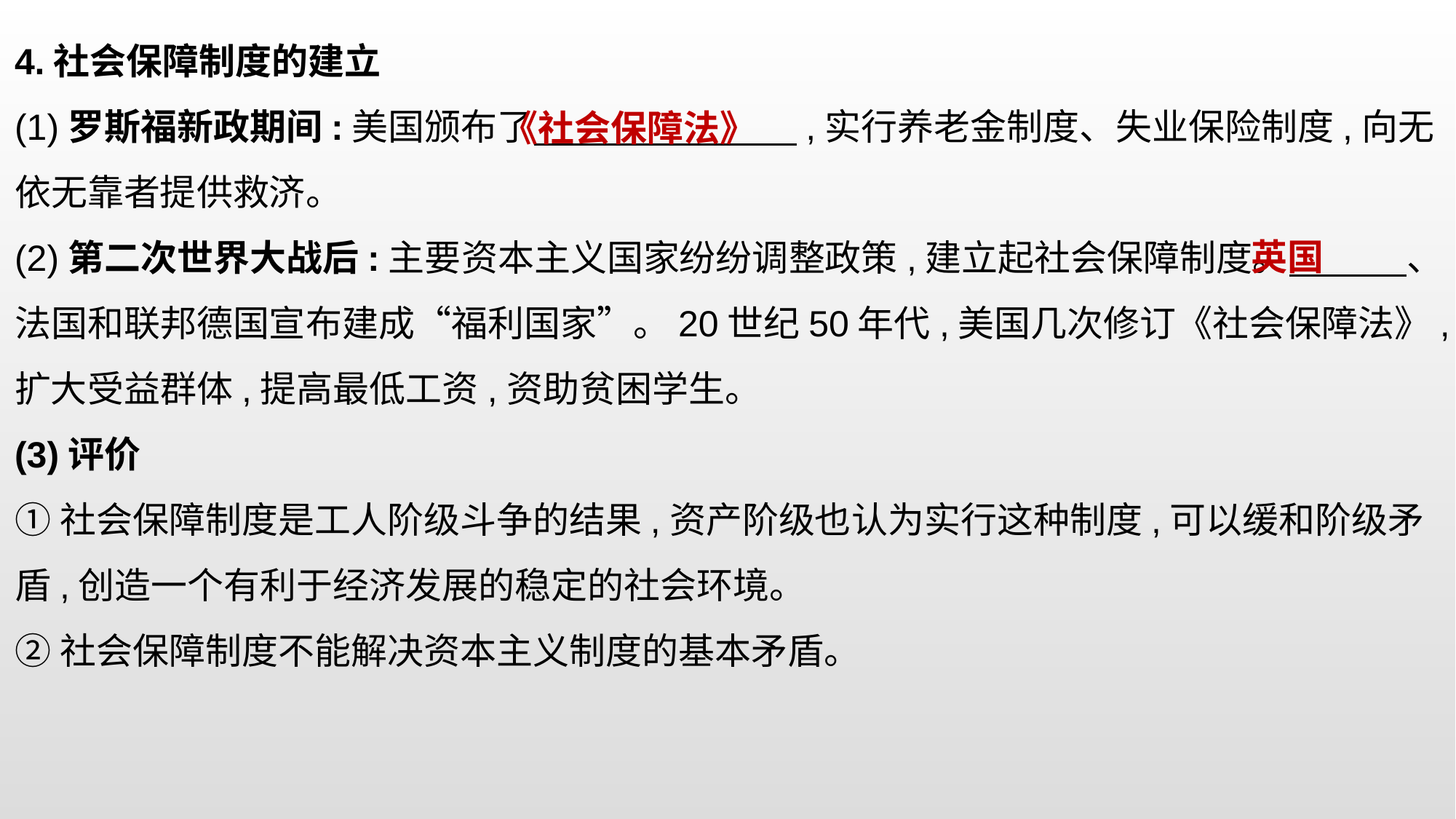

4.社会保障制度的建立
(1)罗斯福新政期间:美国颁布了　　　　　　 　,实行养老金制度、失业保险制度,向无依无靠者提供救济。
(2)第二次世界大战后:主要资本主义国家纷纷调整政策,建立起社会保障制度。　　　 、法国和联邦德国宣布建成“福利国家”。20世纪50年代,美国几次修订《社会保障法》,扩大受益群体,提高最低工资,资助贫困学生。
(3)评价
①社会保障制度是工人阶级斗争的结果,资产阶级也认为实行这种制度,可以缓和阶级矛盾,创造一个有利于经济发展的稳定的社会环境。
②社会保障制度不能解决资本主义制度的基本矛盾。

《社会保障法》
英国